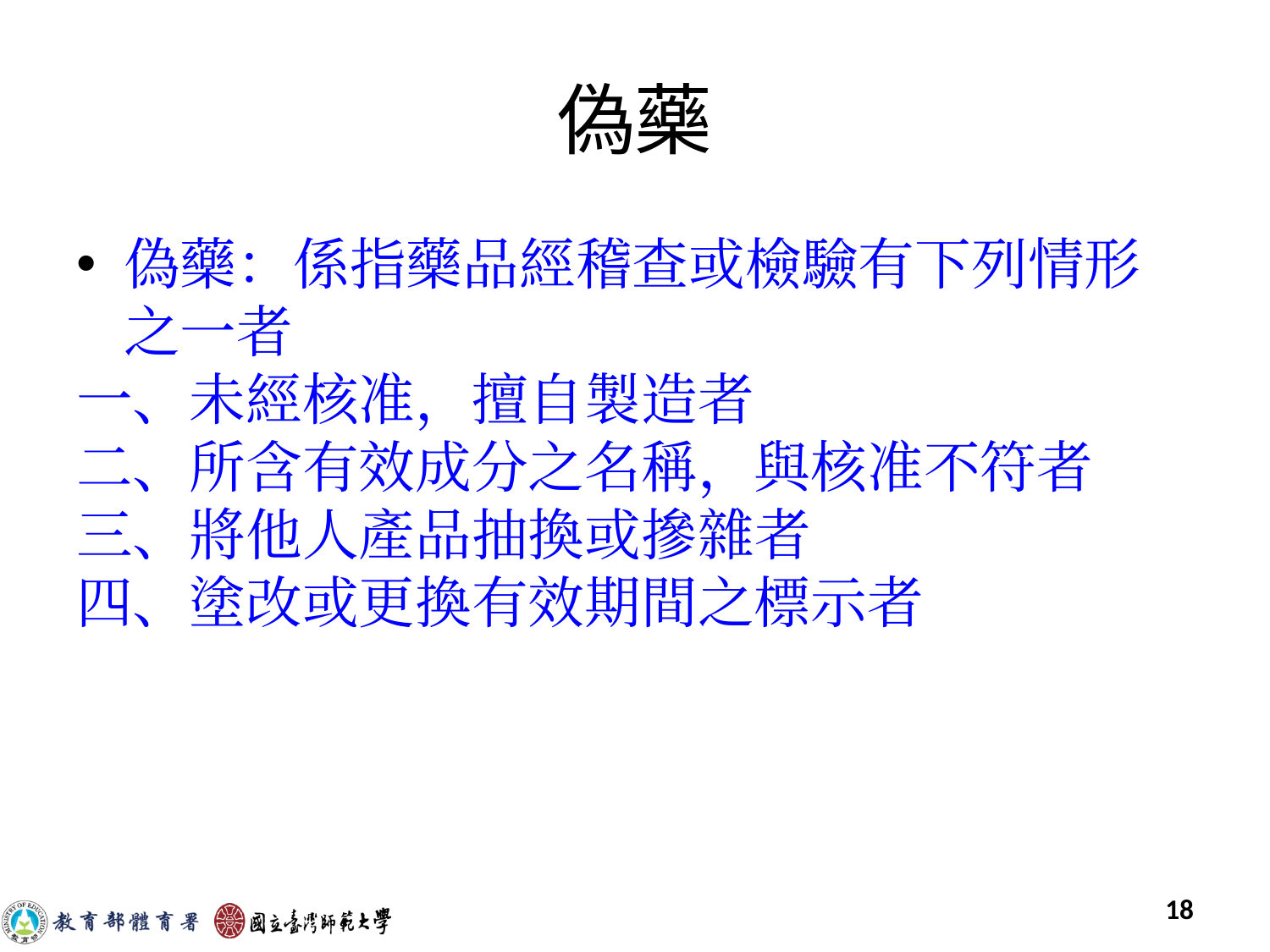

偽藥
偽藥：係指藥品經稽查或檢驗有下列情形之一者
一、未經核准，擅自製造者
二、所含有效成分之名稱，與核准不符者
三、將他人產品抽換或摻雜者
四、塗改或更換有效期間之標示者
18